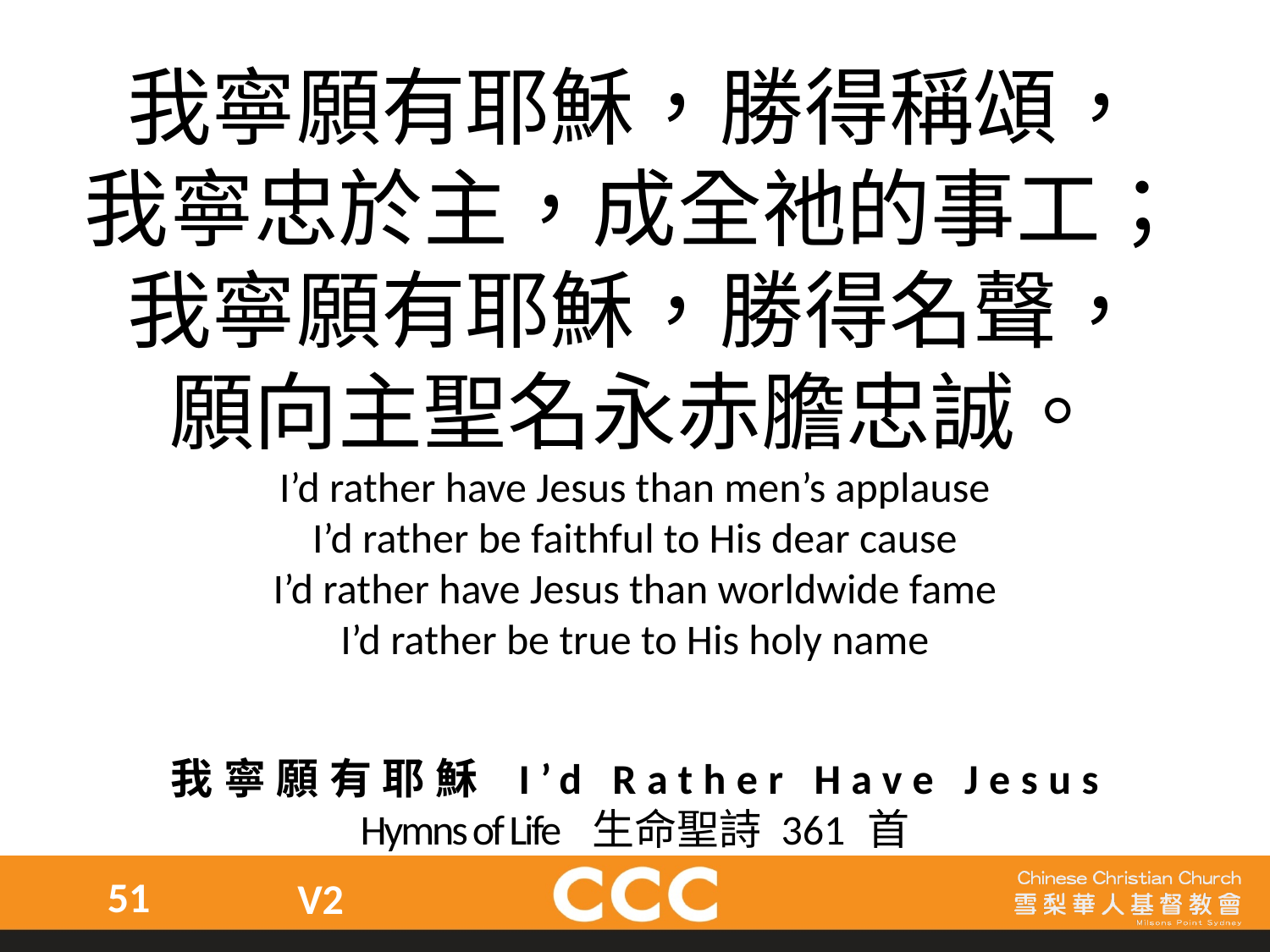

我寧願有耶穌，勝得稱頌，
我寧忠於主，成全祂的事工；
我寧願有耶穌，勝得名聲，
願向主聖名永赤膽忠誠。
I’d rather have Jesus than men’s applause
I’d rather be faithful to His dear cause
I’d rather have Jesus than worldwide fame
I’d rather be true to His holy name
我寧願有耶穌 I’d Rather Have Jesus
Hymns of Life   生命聖詩 361 首

51
V2